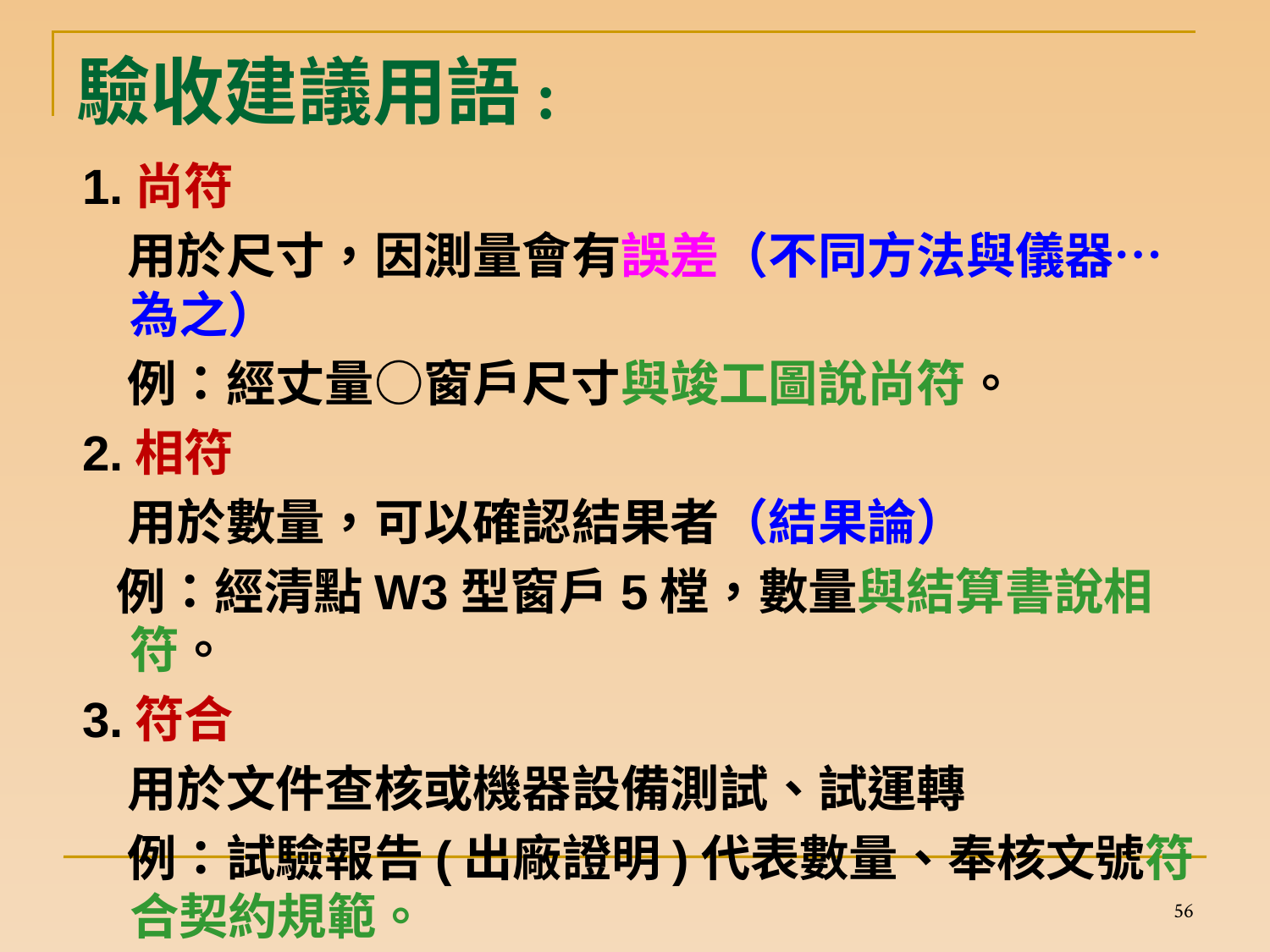

# 驗收建議用語:
1.尚符
   用於尺寸，因測量會有誤差（不同方法與儀器…為之）
   例：經丈量○窗戶尺寸與竣工圖說尚符。
2.相符
   用於數量，可以確認結果者（結果論）
  例：經清點W3型窗戶5樘，數量與結算書說相符。
3.符合
   用於文件查核或機器設備測試、試運轉
   例：試驗報告(出廠證明)代表數量、奉核文號符合契約規範。
56